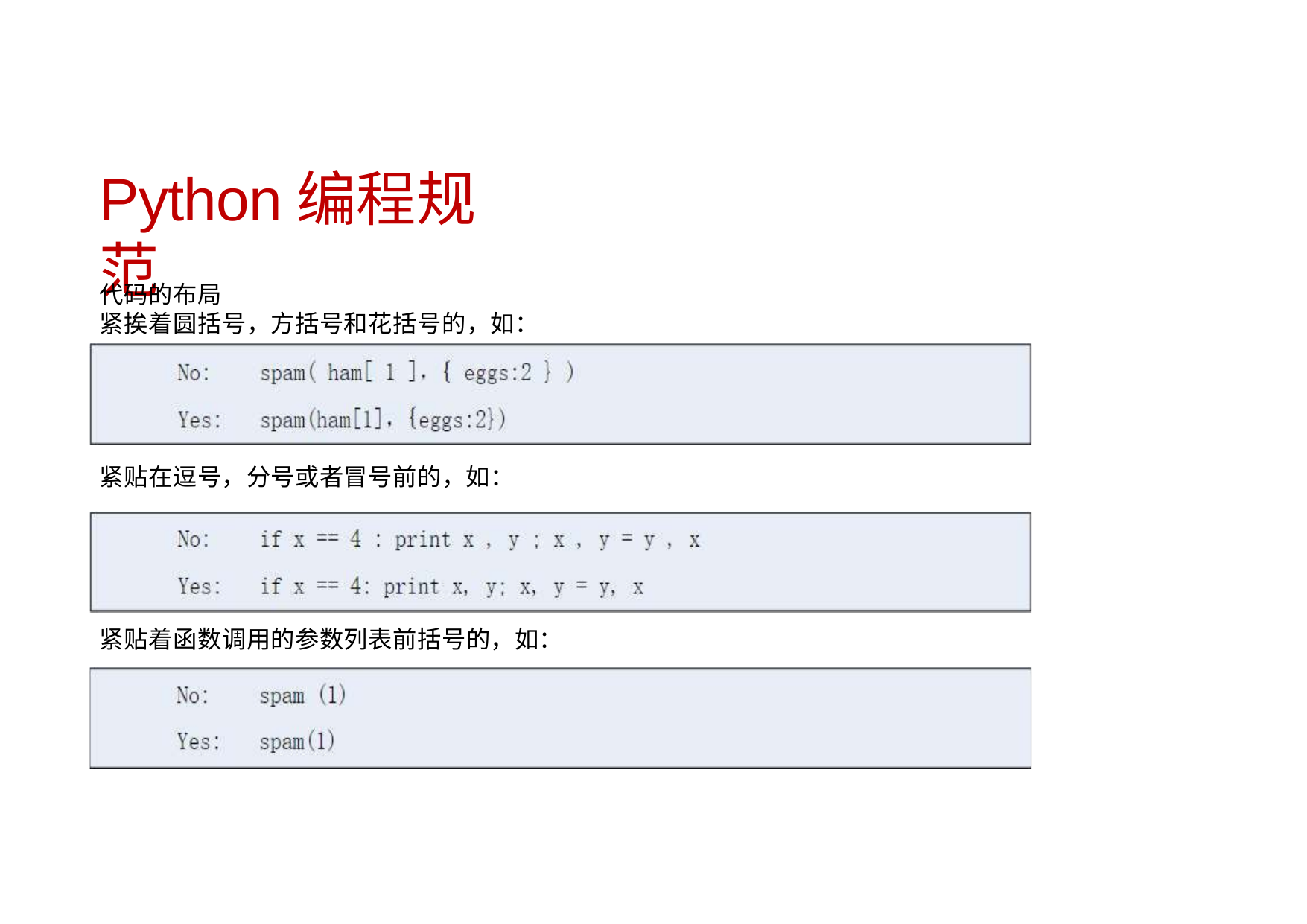

# Python编程规范
代码的布局
紧挨着圆括号，方括号和花括号的，如：

紧贴在逗号，分号或者冒号前的，如：

紧贴着函数调用的参数列表前括号的，如：